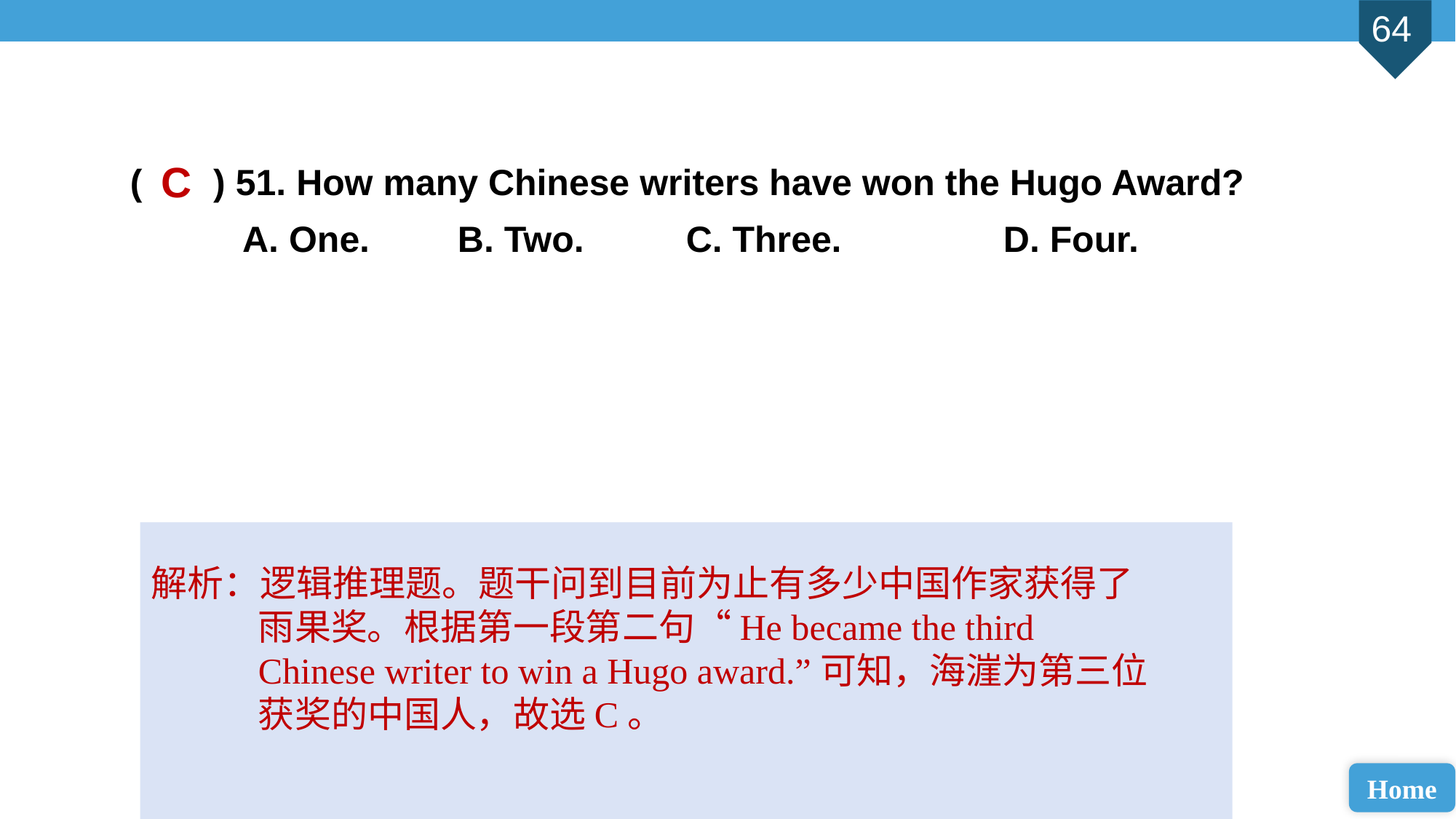

(       ) 51. How many Chinese writers have won the Hugo Award?
           A. One. 	B. Two.	 C. Three. 		D. Four.
C

解析：逻辑推理题。题干问到目前为止有多少中国作家获得了雨果奖。根据第一段第二句“He became the third Chinese writer to win a Hugo award.”可知，海漄为第三位获奖的中国人，故选C。